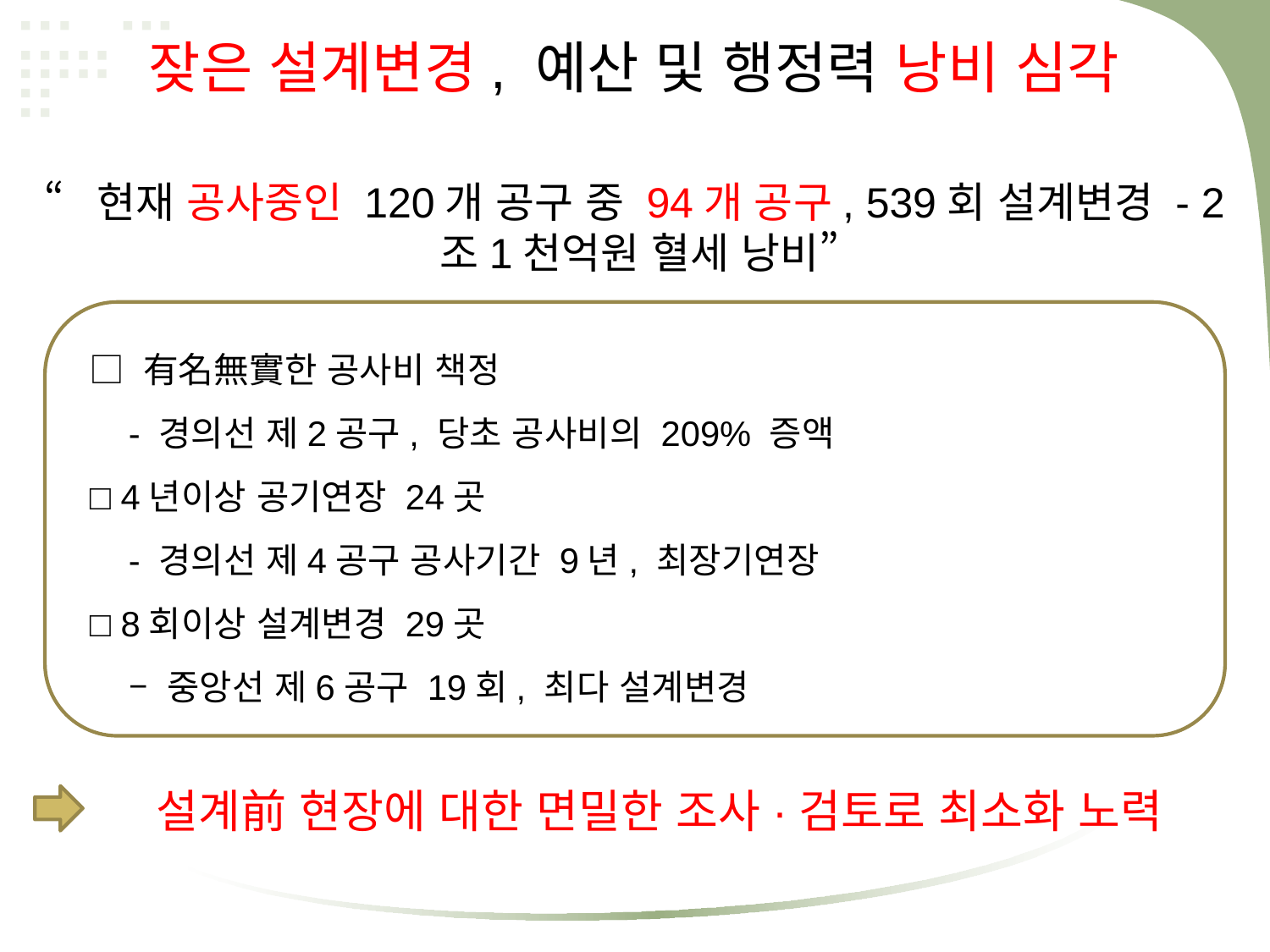

잦은 설계변경, 예산 및 행정력 낭비 심각
“현재 공사중인 120개 공구 중 94개 공구, 539회 설계변경 - 2조1천억원 혈세 낭비”

□ 有名無實한 공사비 책정
    - 경의선 제2공구, 당초 공사비의 209% 증액
□ 4년이상 공기연장 24곳
    - 경의선 제4공구 공사기간 9년, 최장기연장
□ 8회이상 설계변경 29곳
    – 중앙선 제6공구 19회, 최다 설계변경
설계前 현장에 대한 면밀한 조사·검토로 최소화 노력